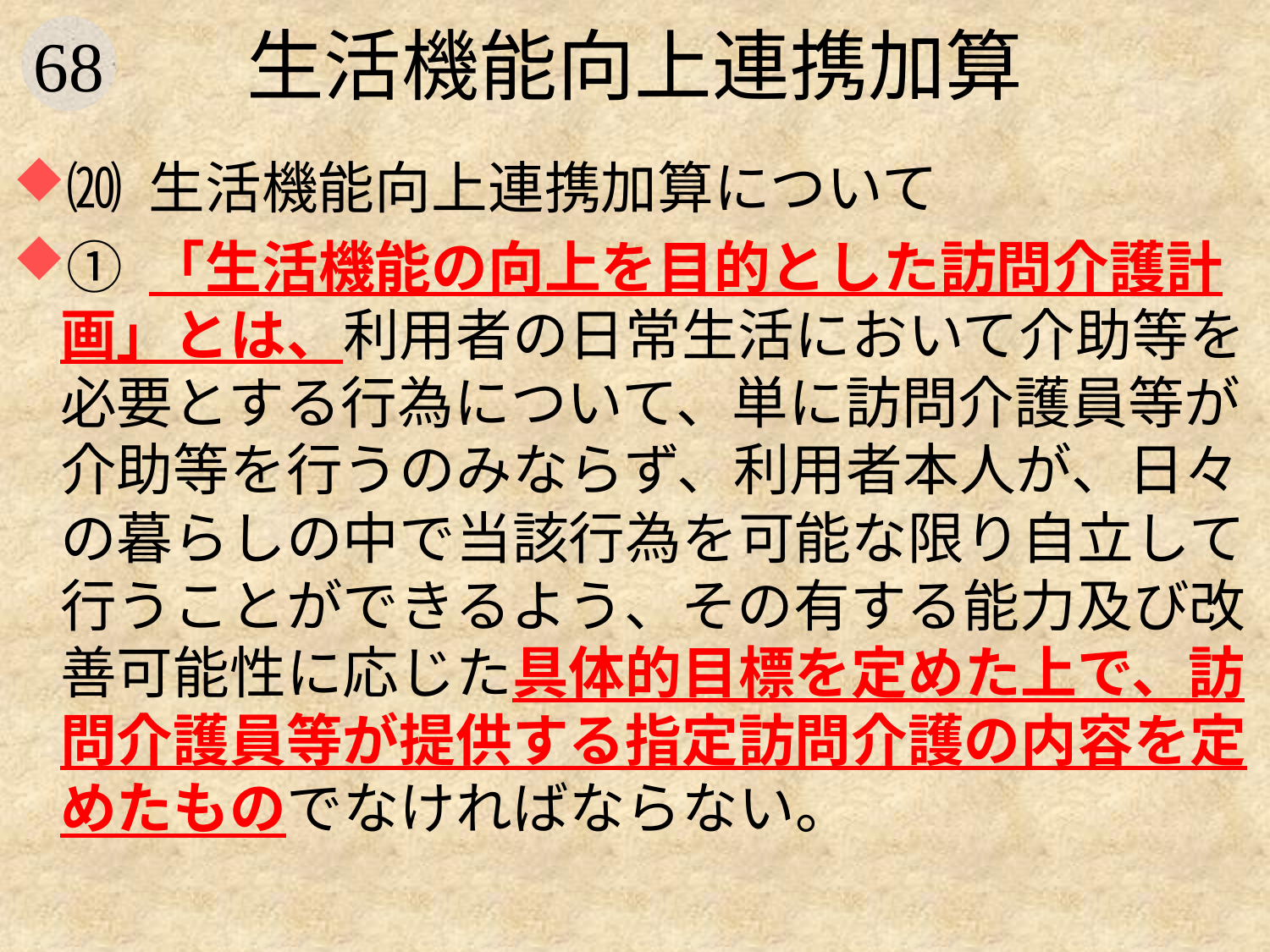

# 生活機能向上連携加算
⒇ 生活機能向上連携加算について
① 「生活機能の向上を目的とした訪問介護計画」とは、利用者の日常生活において介助等を必要とする行為について、単に訪問介護員等が介助等を行うのみならず、利用者本人が、日々の暮らしの中で当該行為を可能な限り自立して行うことができるよう、その有する能力及び改善可能性に応じた具体的目標を定めた上で、訪問介護員等が提供する指定訪問介護の内容を定めたものでなければならない。